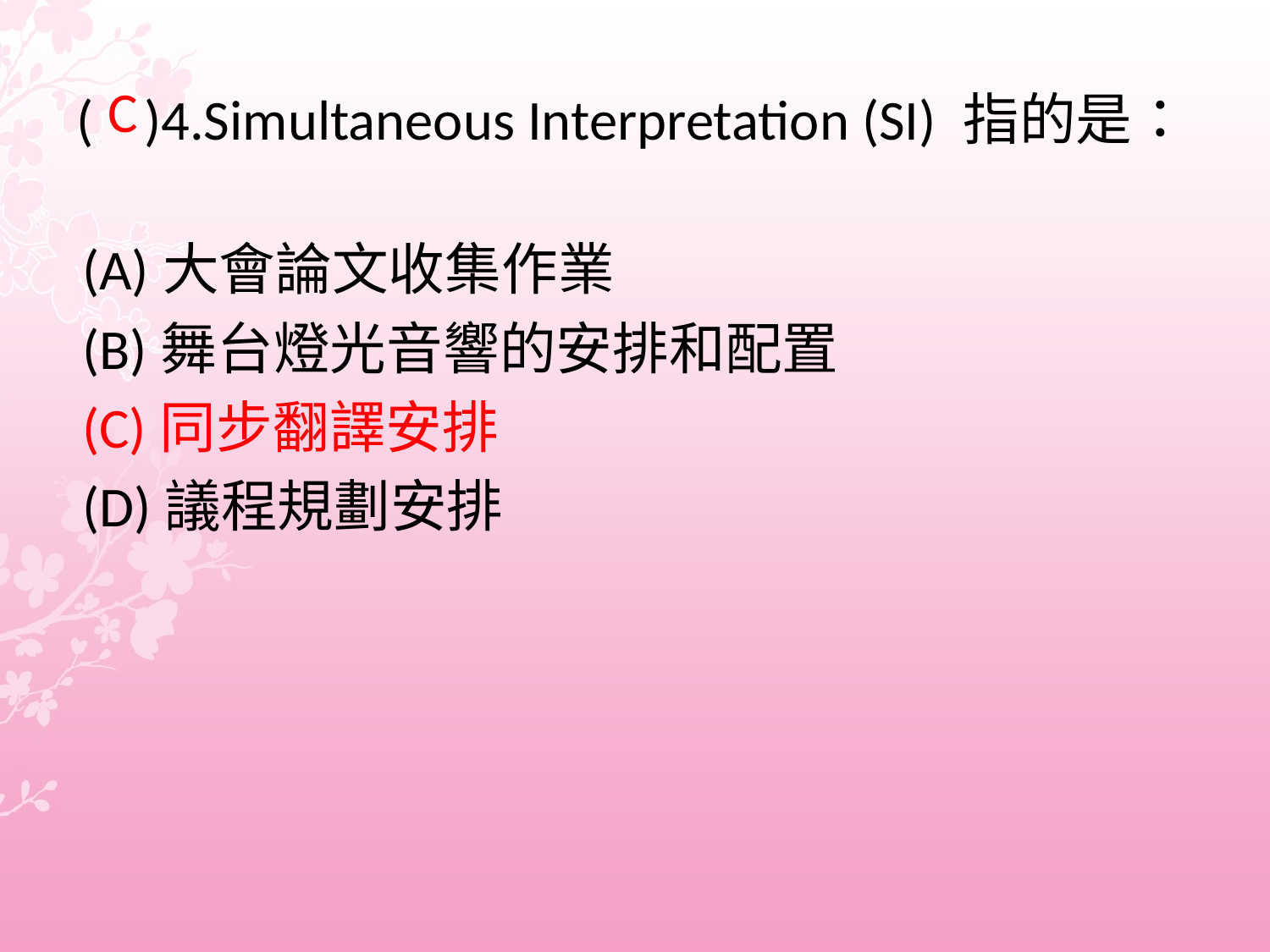

# (    )4.Simultaneous Interpretation (SI) 指的是：
  C

(A)大會論文收集作業
(B)舞台燈光音響的安排和配置
(C)同步翻譯安排
(D)議程規劃安排